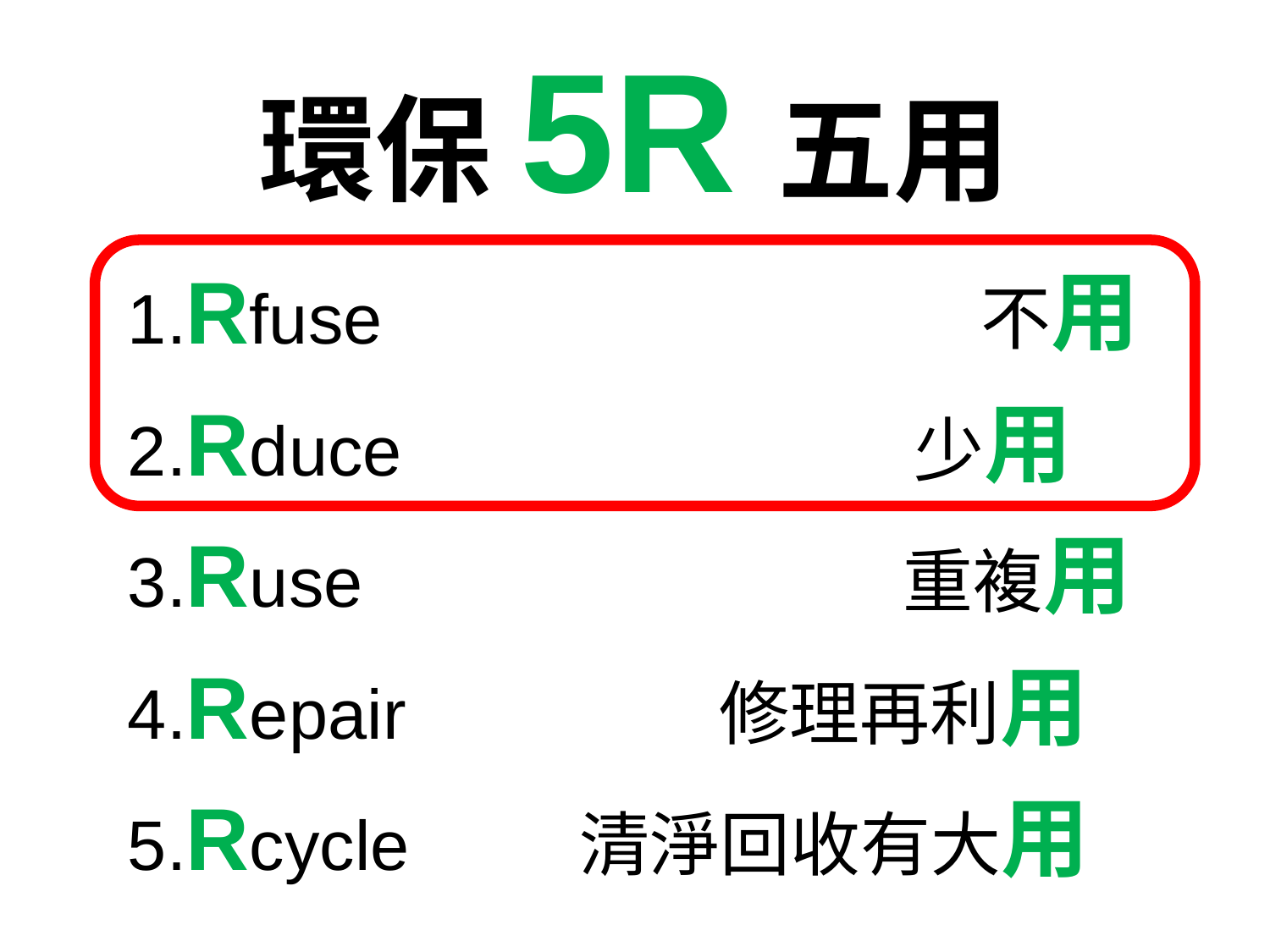

# 環保5R五用

1.Rfuse                              不用
2.Rduce				   	                  少用
3.Ruse                           重複用
4.Repair		 		        修理再利用
5.Rcycle        清淨回收有大用